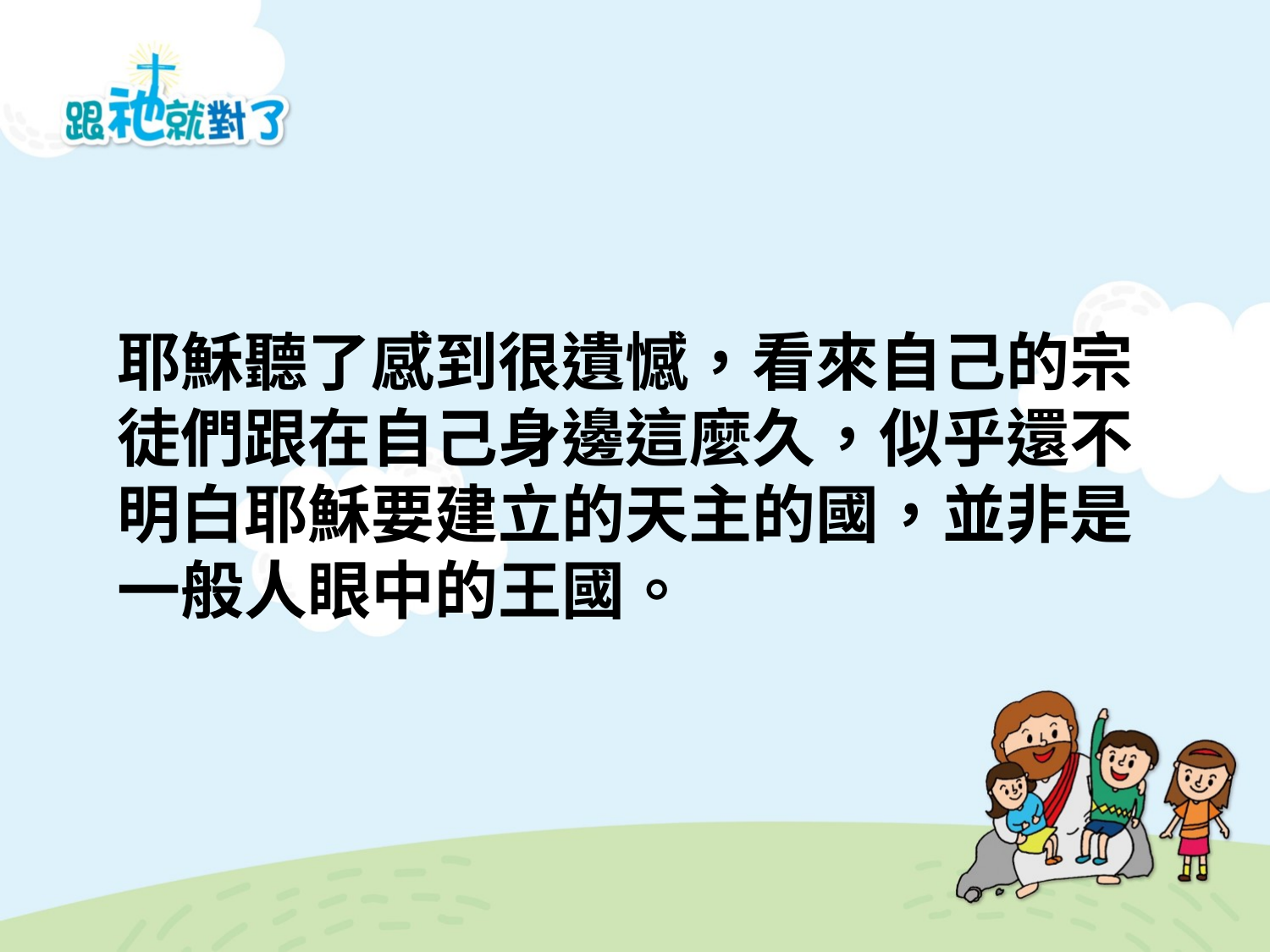

耶穌聽了感到很遺憾，看來自己的宗徒們跟在自己身邊這麼久，似乎還不明白耶穌要建立的天主的國，並非是一般人眼中的王國。